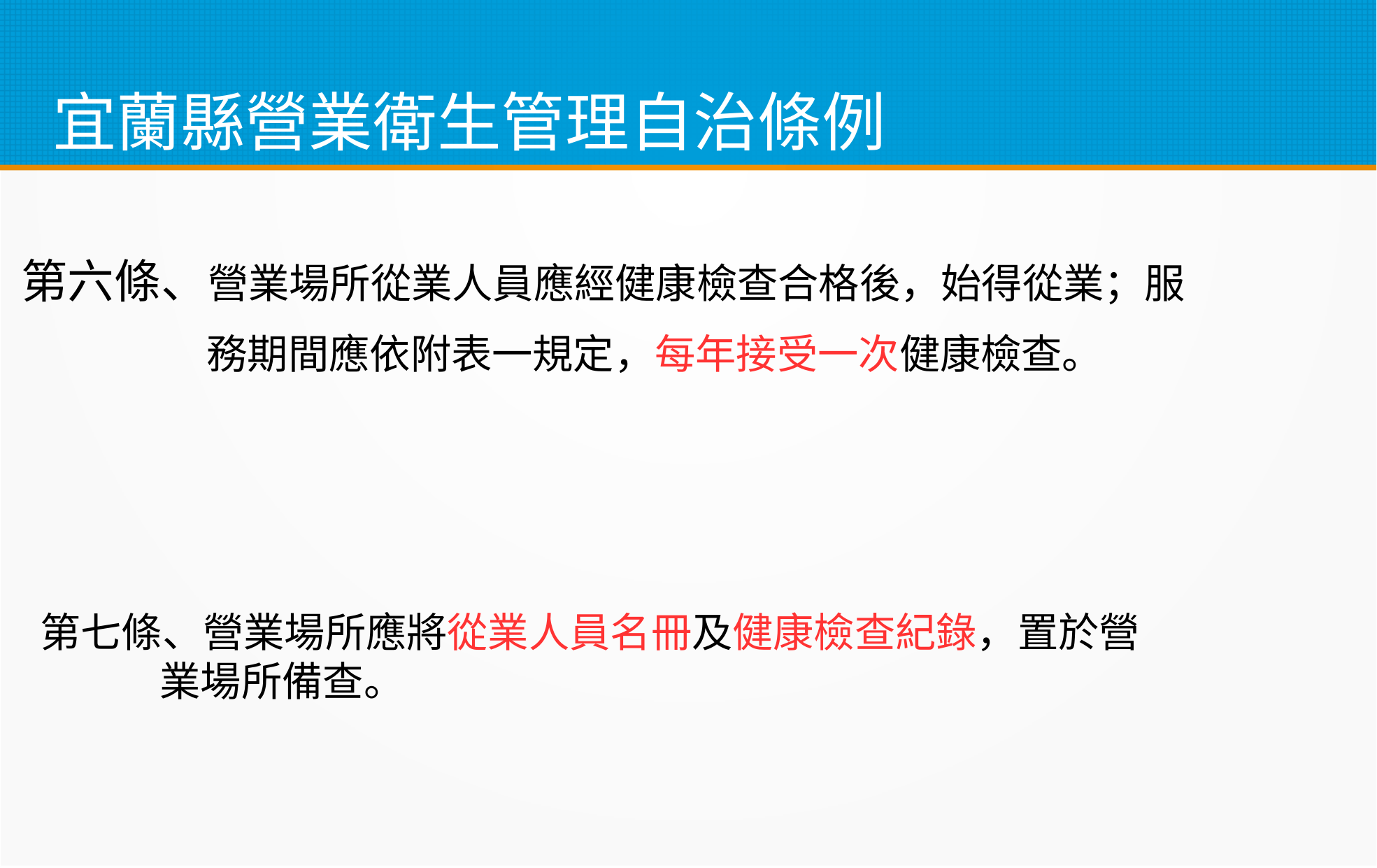

宜蘭縣營業衛生管理自治條例
第六條、營業場所從業人員應經健康檢查合格後，始得從業；服
                   務期間應依附表一規定，每年接受一次健康檢查。

 第七條、營業場所應將從業人員名冊及健康檢查紀錄，置於營                                       業場所備查。